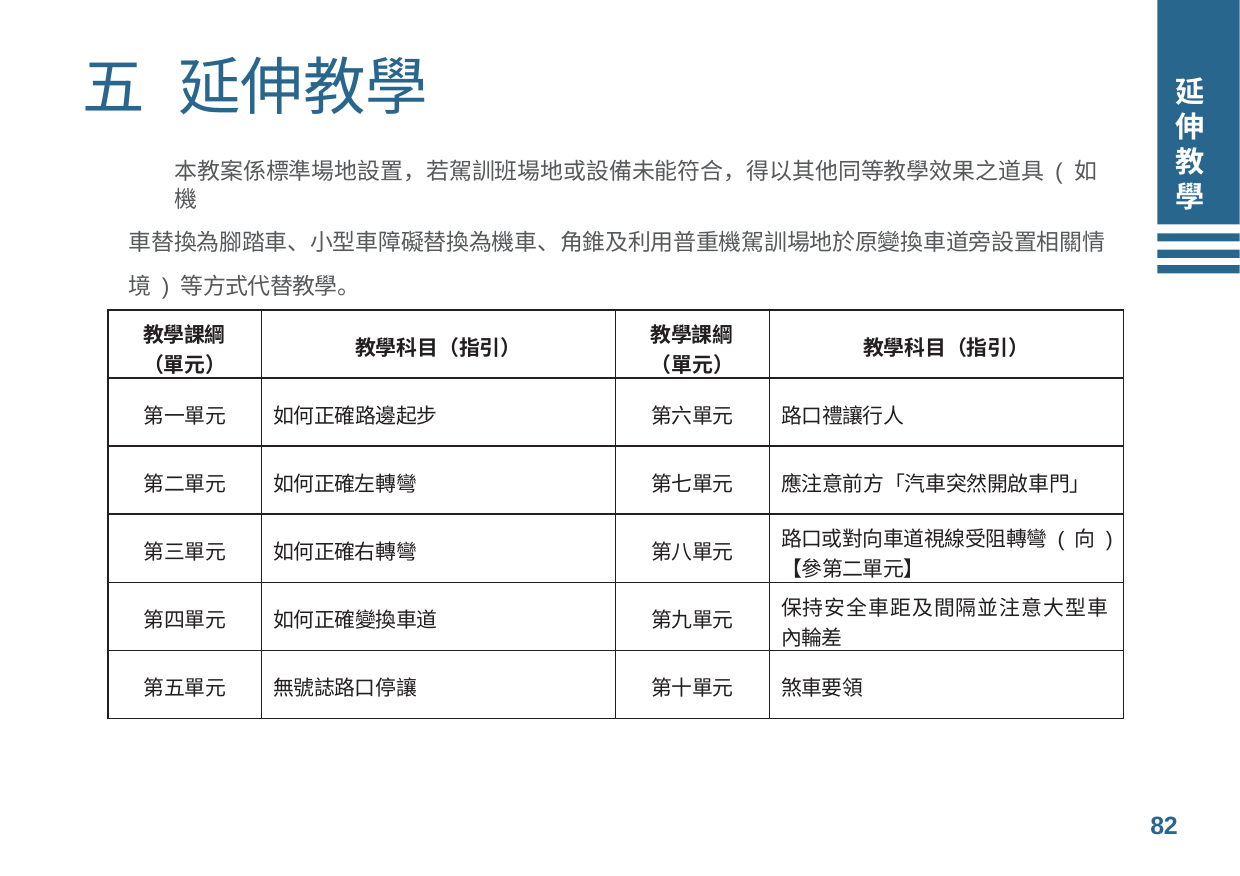

# 五	延伸教學
延伸教學
本教案係標準場地設置，若駕訓班場地或設備未能符合，得以其他同等教學效果之道具 ( 如機
車替換為腳踏車、小型車障礙替換為機車、角錐及利用普重機駕訓場地於原變換車道旁設置相關情境 ) 等方式代替教學。

| 教學課綱 （單元） | 教學科目（指引） | 教學課綱 （單元） | 教學科目（指引） |
| --- | --- | --- | --- |
| 第一單元 | 如何正確路邊起步 | 第六單元 | 路口禮讓行人 |
| 第二單元 | 如何正確左轉彎 | 第七單元 | 應注意前方「汽車突然開啟車門」 |
| 第三單元 | 如何正確右轉彎 | 第八單元 | 路口或對向車道視線受阻轉彎 ( 向 ) 【參第二單元】 |
| 第四單元 | 如何正確變換車道 | 第九單元 | 保持安全車距及間隔並注意大型車內輪差 |
| 第五單元 | 無號誌路口停讓 | 第十單元 | 煞車要領 |
82